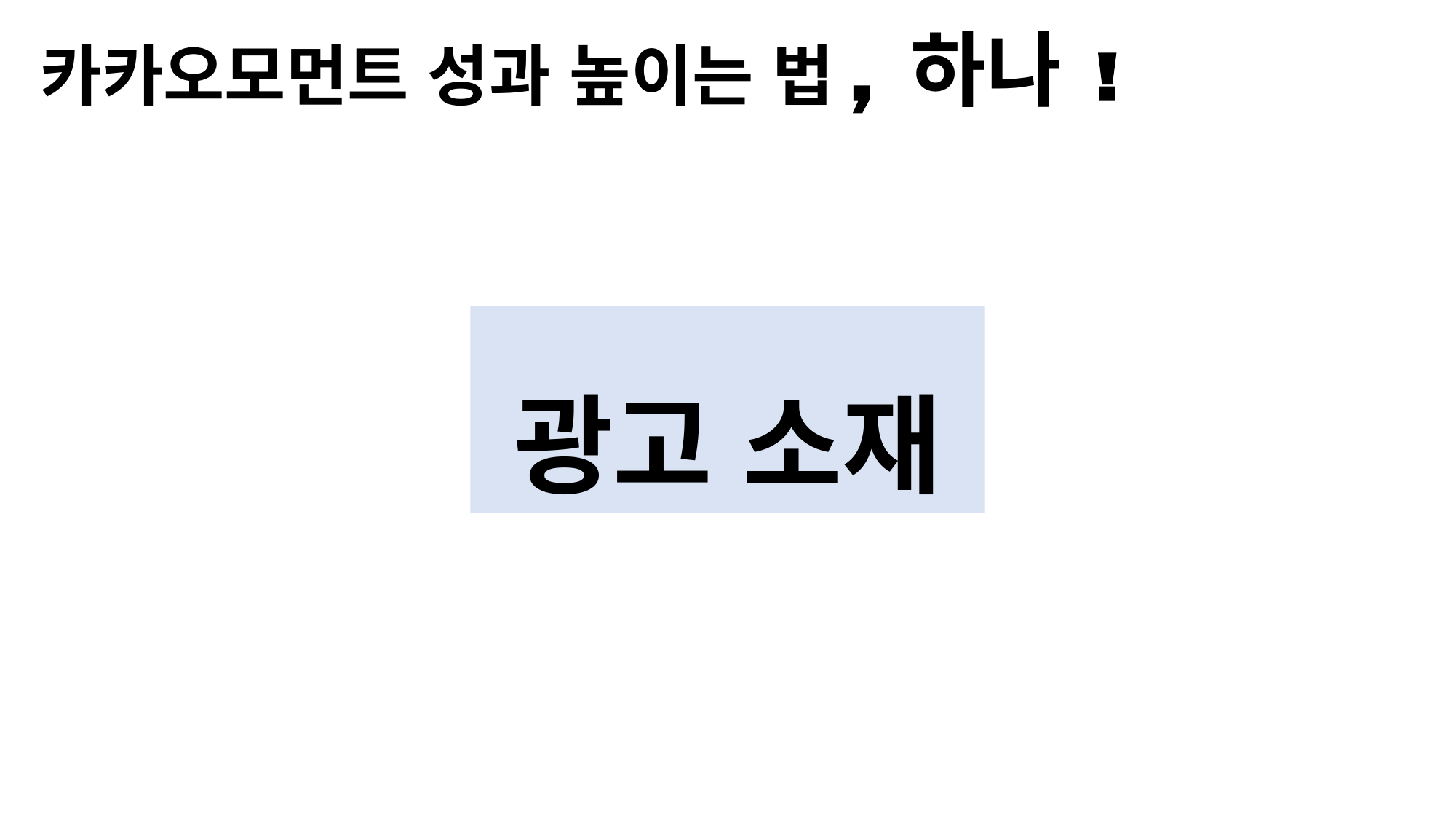

# 카카오모먼트 성과 높이는 법, 하나 !
광고 소재